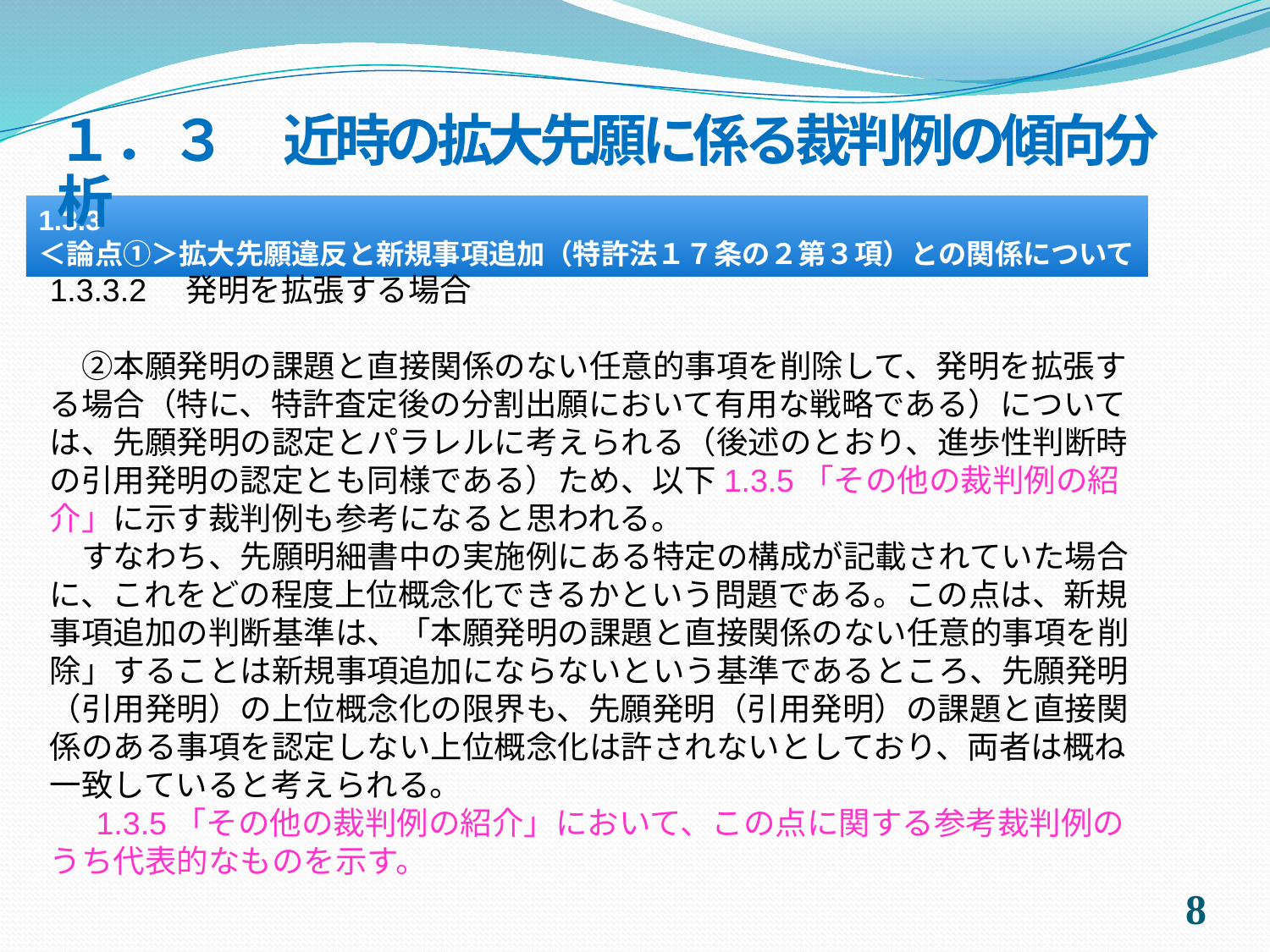

１．３　近時の拡大先願に係る裁判例の傾向分析
1.3.3
＜論点①＞拡大先願違反と新規事項追加（特許法１７条の２第３項）との関係について
1.3.3.2　発明を拡張する場合

　②本願発明の課題と直接関係のない任意的事項を削除して、発明を拡張する場合（特に、特許査定後の分割出願において有用な戦略である）については、先願発明の認定とパラレルに考えられる（後述のとおり、進歩性判断時の引用発明の認定とも同様である）ため、以下1.3.5「その他の裁判例の紹介」に示す裁判例も参考になると思われる。
　すなわち、先願明細書中の実施例にある特定の構成が記載されていた場合に、これをどの程度上位概念化できるかという問題である。この点は、新規事項追加の判断基準は、「本願発明の課題と直接関係のない任意的事項を削除」することは新規事項追加にならないという基準であるところ、先願発明（引用発明）の上位概念化の限界も、先願発明（引用発明）の課題と直接関係のある事項を認定しない上位概念化は許されないとしており、両者は概ね一致していると考えられる。
　 1.3.5「その他の裁判例の紹介」において、この点に関する参考裁判例のうち代表的なものを示す。

8